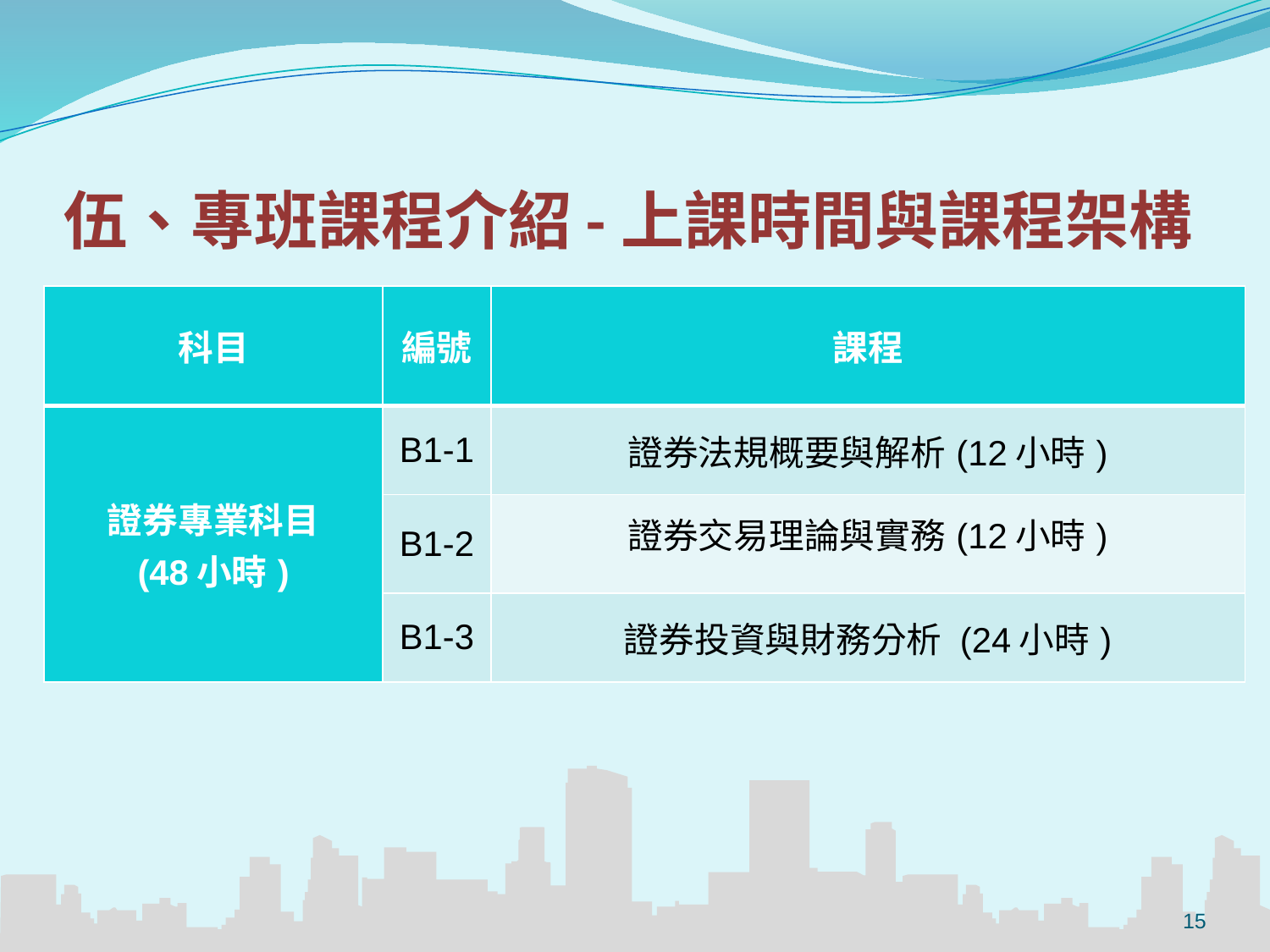

# 伍、專班課程介紹-上課時間與課程架構
| 科目 | 編號 | 課程 |
| --- | --- | --- |
| 證券專業科目 (48小時) | B1-1 | 證券法規概要與解析(12小時) |
|  | B1-2 | 證券交易理論與實務(12小時) |
|  | B1-3 | 證券投資與財務分析 (24小時) |
15